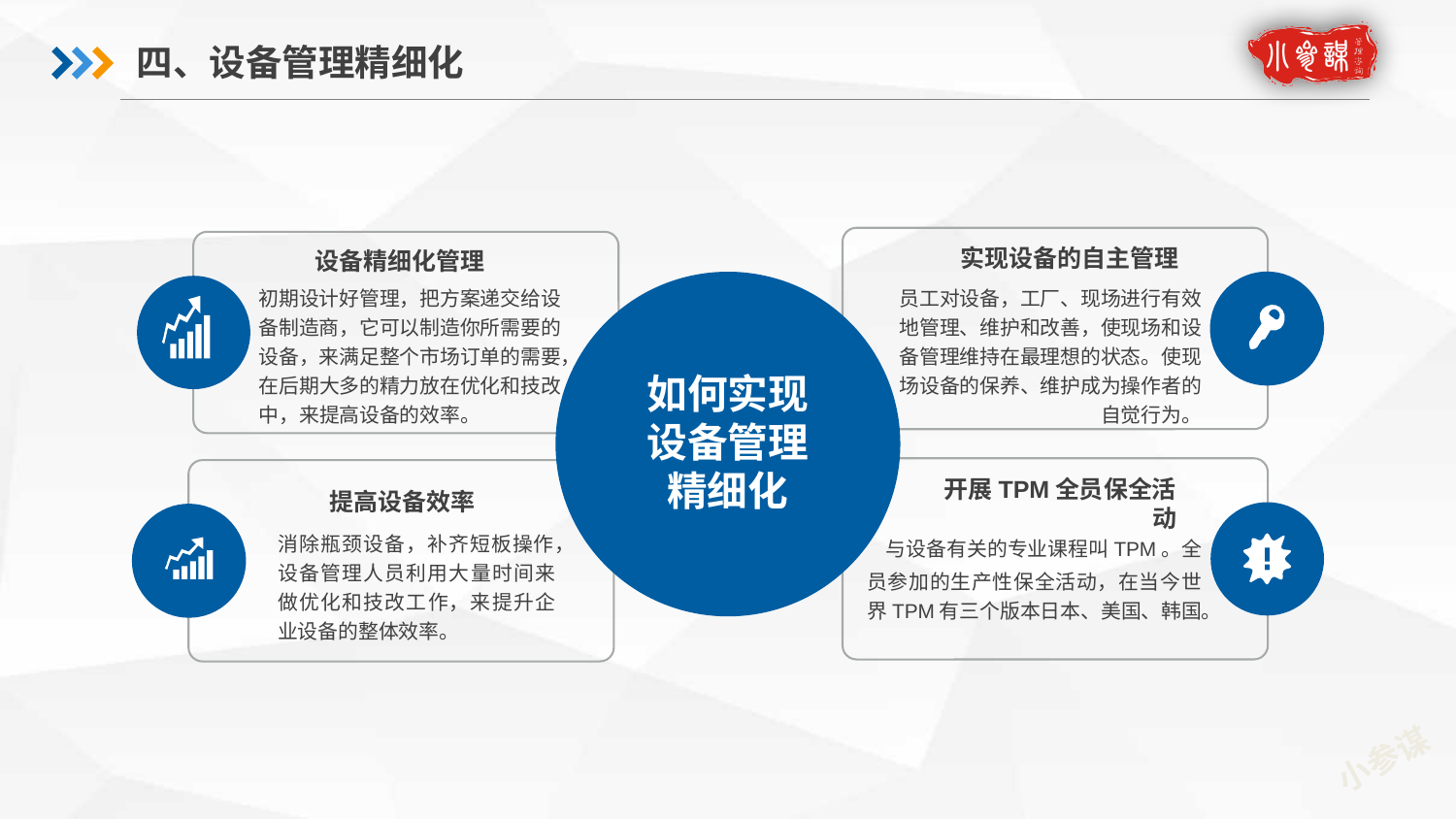

四、设备管理精细化

设备精细化管理
实现设备的自主管理

初期设计好管理，把方案递交给设备制造商，它可以制造你所需要的设备，来满足整个市场订单的需要，在后期大多的精力放在优化和技改中，来提高设备的效率。
员工对设备，工厂、现场进行有效地管理、维护和改善，使现场和设备管理维持在最理想的状态。使现场设备的保养、维护成为操作者的自觉行为。
如何实现设备管理精细化

提高设备效率
开展TPM全员保全活动

 与设备有关的专业课程叫TPM。全员参加的生产性保全活动，在当今世界TPM有三个版本日本、美国、韩国。
消除瓶颈设备，补齐短板操作，设备管理人员利用大量时间来做优化和技改工作，来提升企业设备的整体效率。